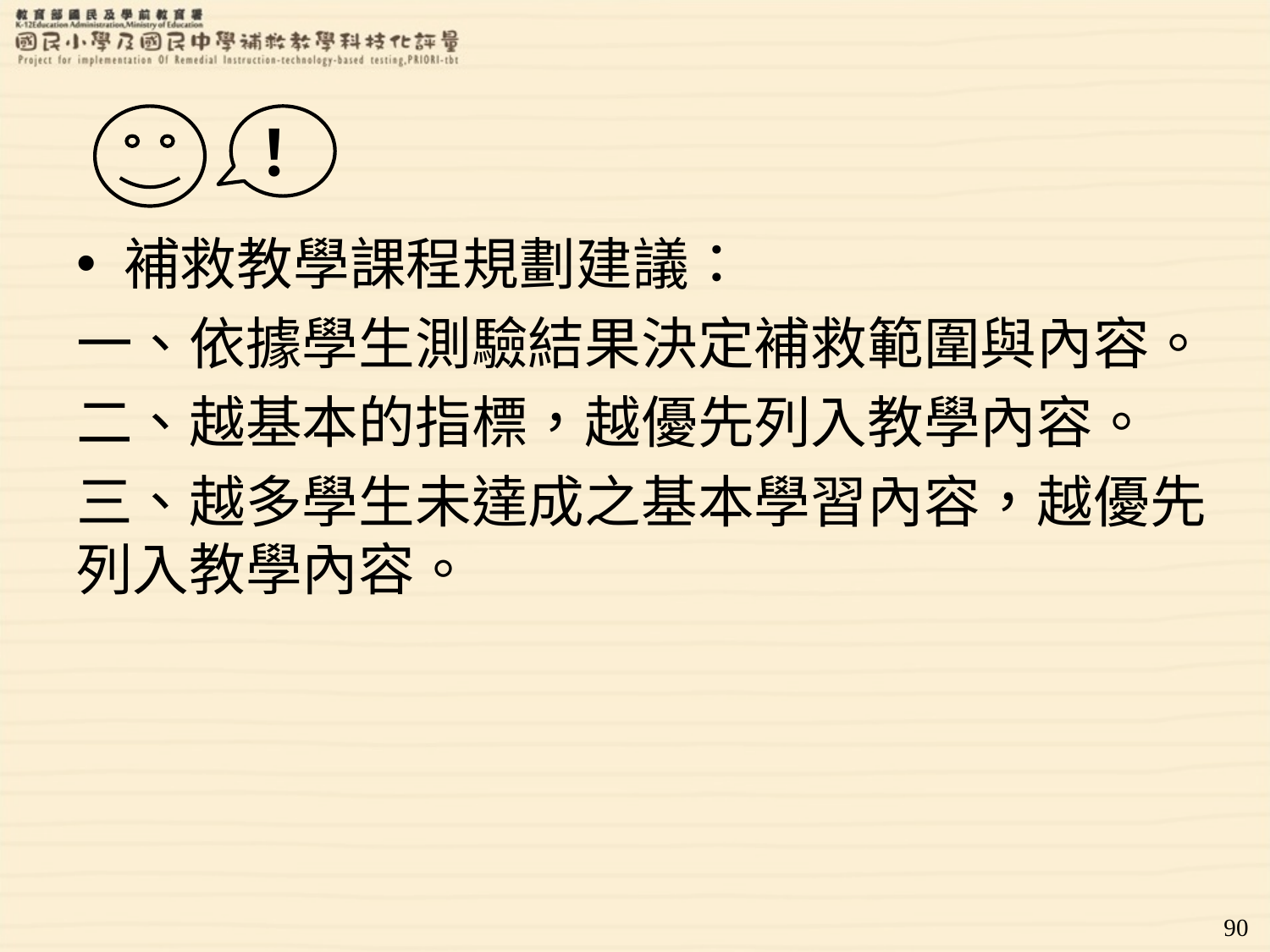

！
補救教學課程規劃建議：
一、依據學生測驗結果決定補救範圍與內容。
二、越基本的指標，越優先列入教學內容。
三、越多學生未達成之基本學習內容，越優先列入教學內容。
90